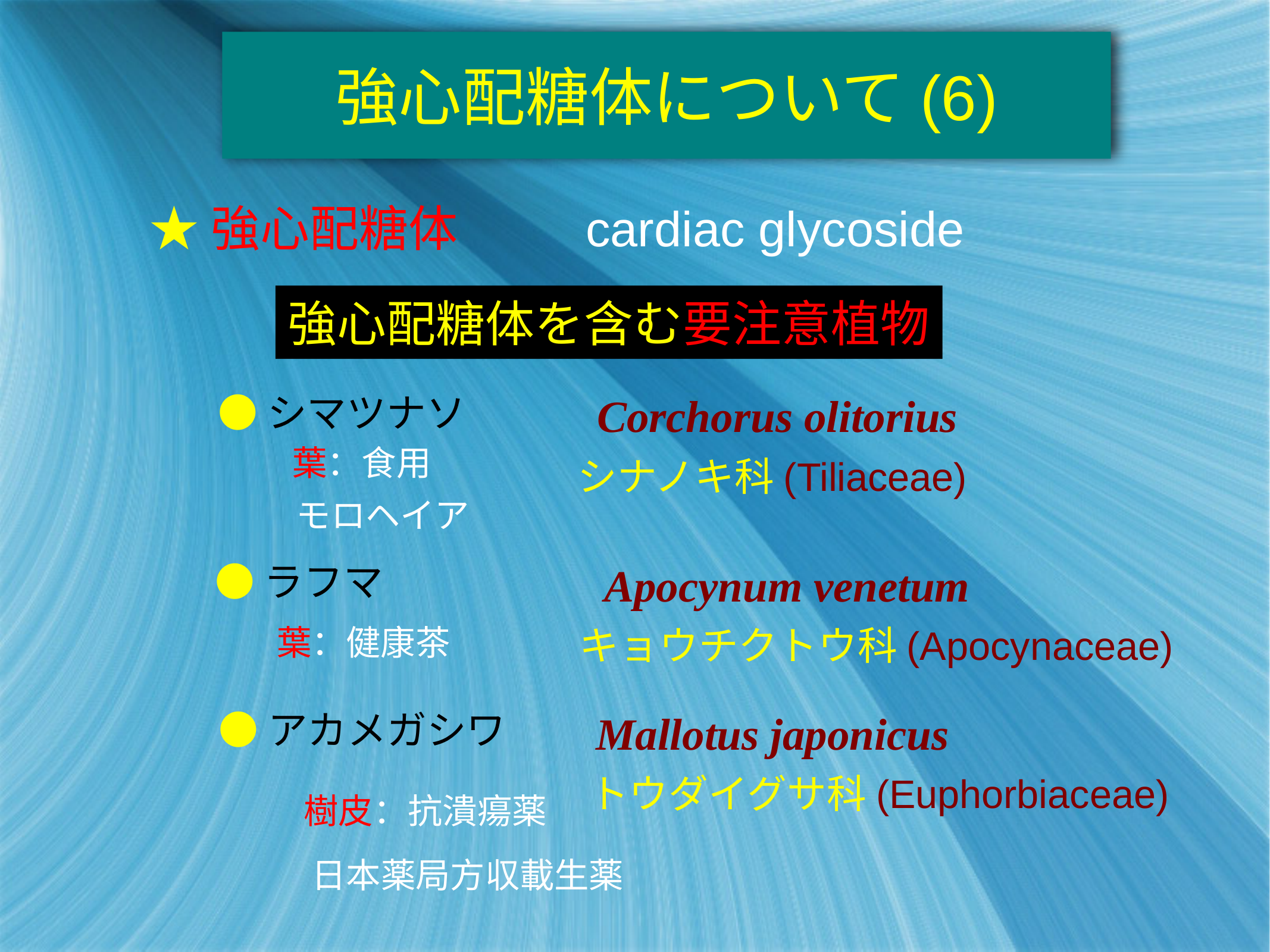

# 強心配糖体について(6)
★強心配糖体
cardiac glycoside
強心配糖体を含む要注意植物
●シマツナソ
Corchorus olitorius
葉：食用
シナノキ科(Tiliaceae)
モロヘイア
●ラフマ
Apocynum venetum
葉：健康茶
キョウチクトウ科(Apocynaceae)
●アカメガシワ
Mallotus japonicus
トウダイグサ科(Euphorbiaceae)
樹皮：抗潰瘍薬
日本薬局方収載生薬